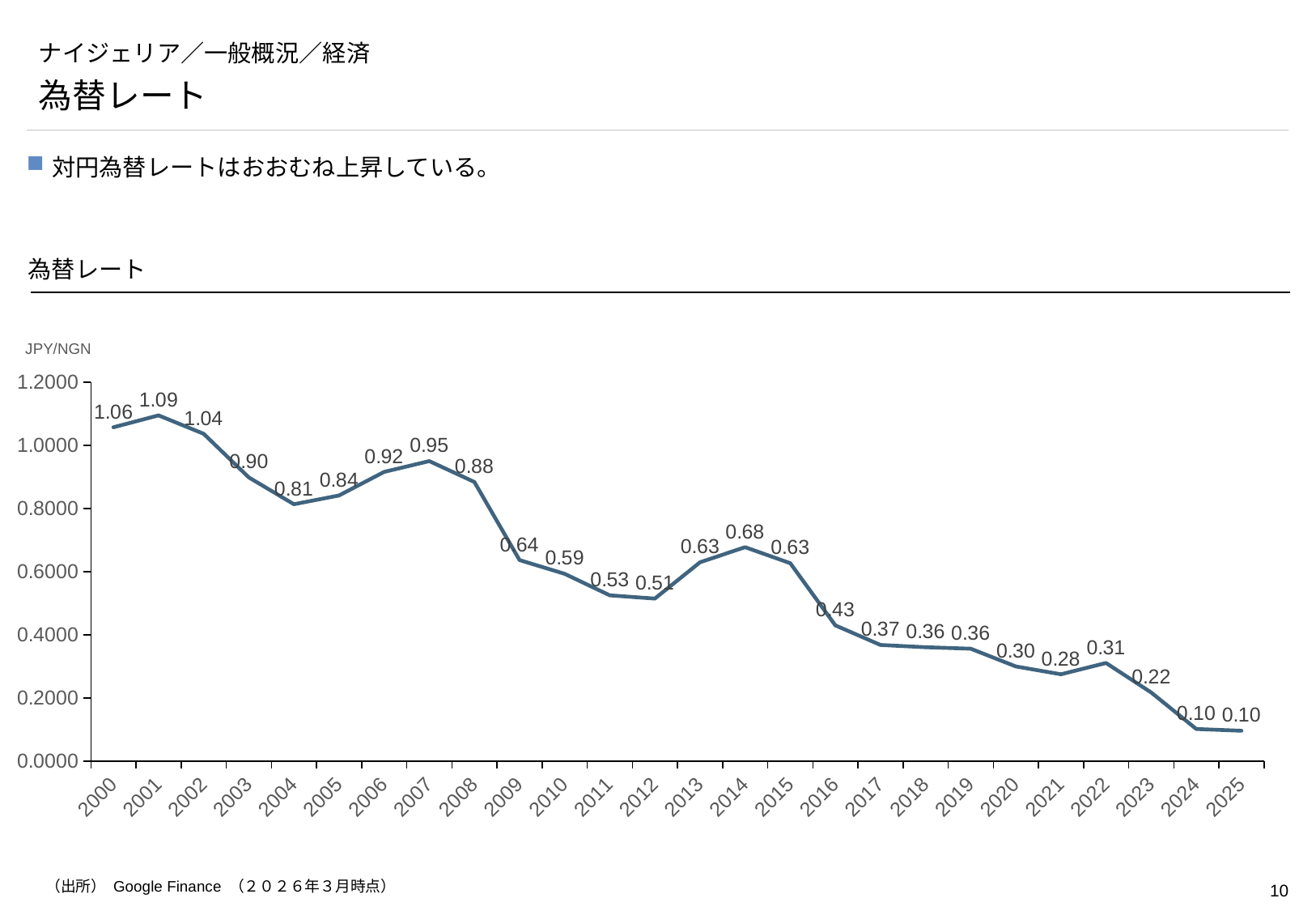

# ナイジェリア／一般概況／経済
為替レート
対円為替レートはおおむね上昇している。
為替レート
JPY/NGN

### Chart

| Category | Series 1 |
|---|---|
| 2000 | 1.0569 |
| 2001 | 1.0946 |
| 2002 | 1.0364 |
| 2003 | 0.8984 |
| 2004 | 0.8135 |
| 2005 | 0.8412 |
| 2006 | 0.9157 |
| 2007 | 0.95 |
| 2008 | 0.8838 |
| 2009 | 0.6367 |
| 2010 | 0.5932 |
| 2011 | 0.525 |
| 2012 | 0.5148 |
| 2013 | 0.6297 |
| 2014 | 0.6776 |
| 2015 | 0.6269 |
| 2016 | 0.43 |
| 2017 | 0.3679 |
| 2018 | 0.3608 |
| 2019 | 0.3562 |
| 2020 | 0.3 |
| 2021 | 0.2752 |
| 2022 | 0.3109 |
| 2023 | 0.2175 |
| 2024 | 0.102 |
| 2025 | 0.0965 |
（出所） Google Finance （２０２６年３月時点）